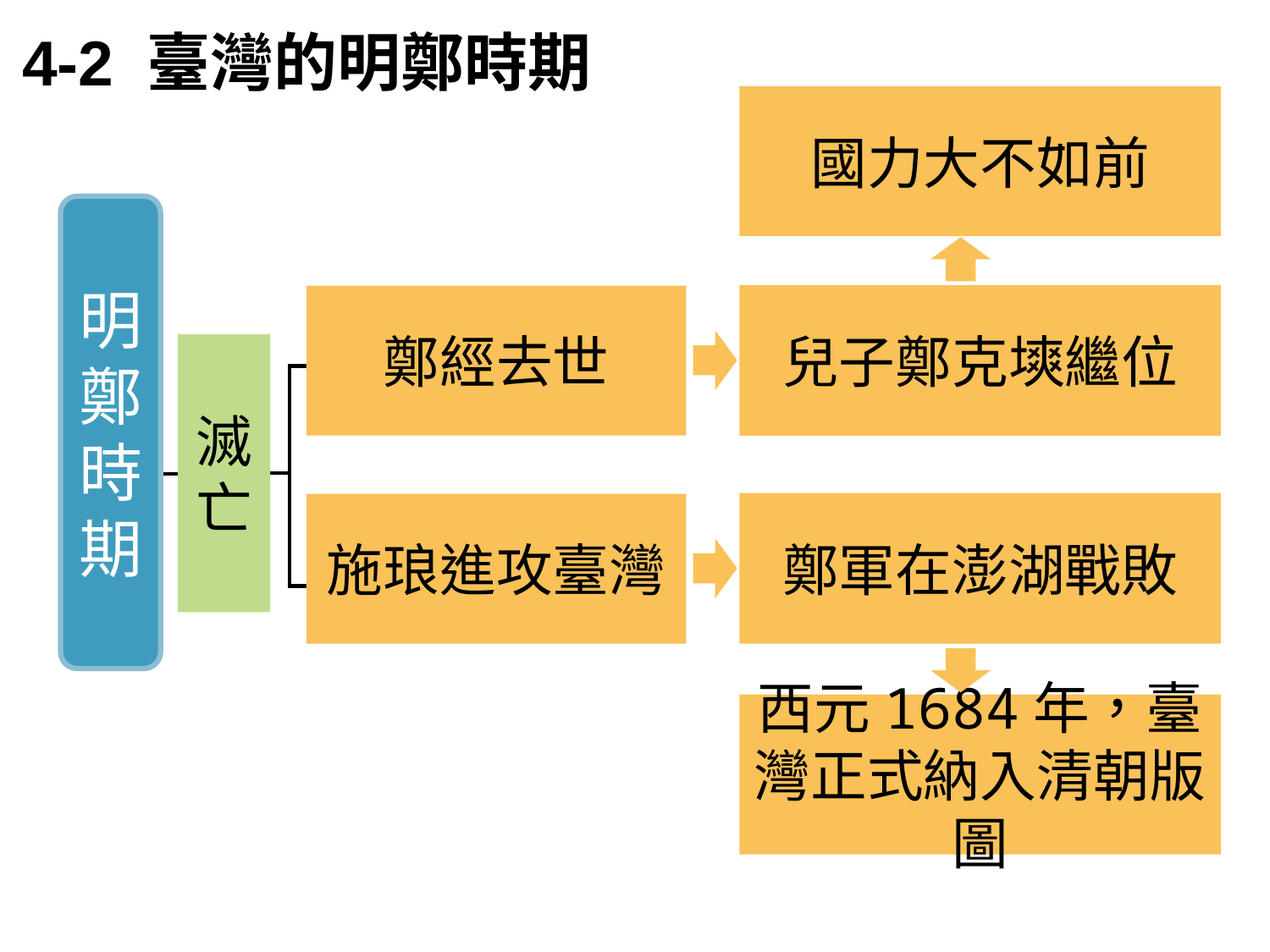

4-2 臺灣的明鄭時期
國力大不如前
明鄭時期

兒子鄭克塽繼位
鄭經去世

滅亡
鄭軍在澎湖戰敗
施琅進攻臺灣

西元1684年，臺灣正式納入清朝版圖